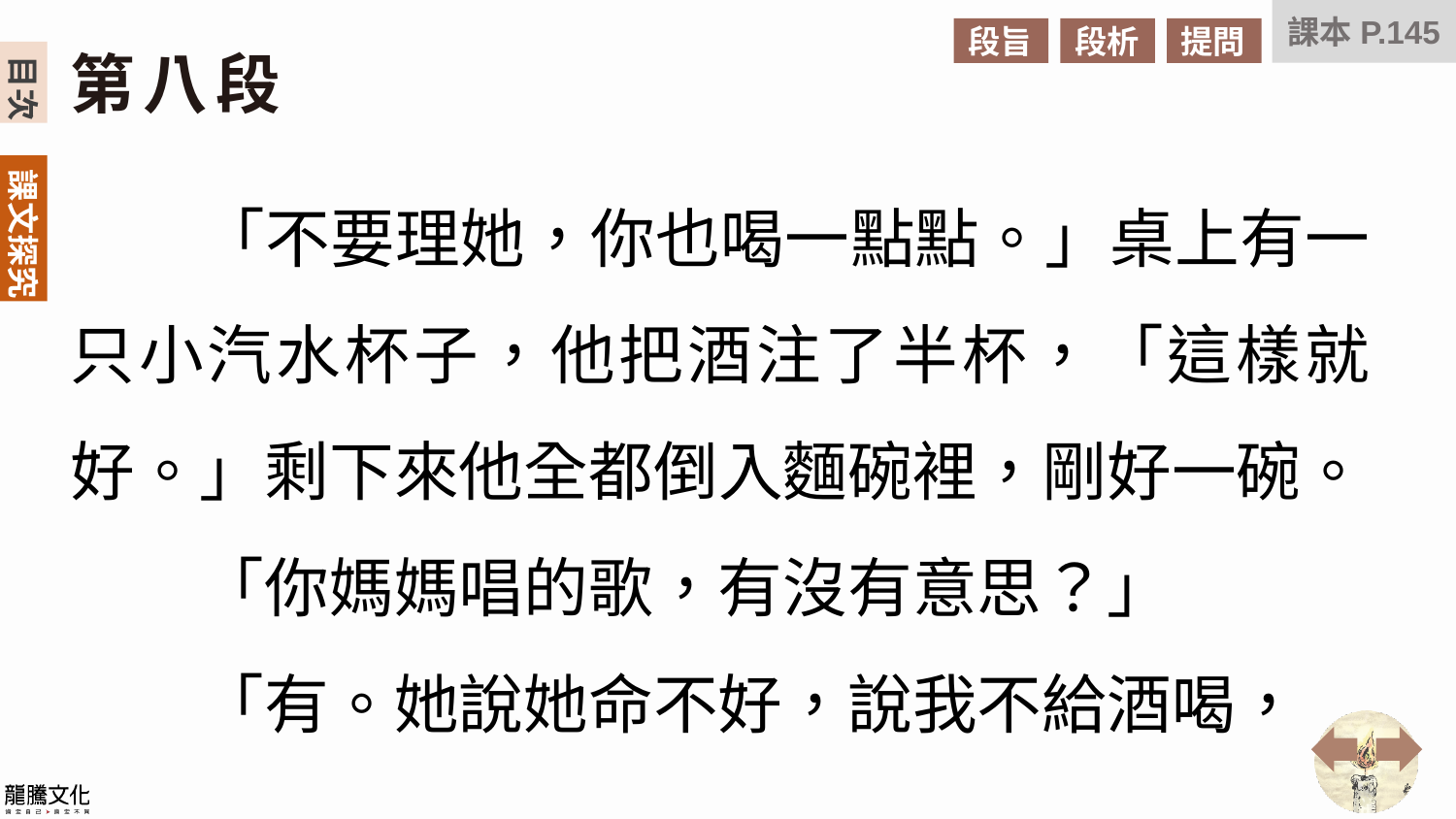

課本P.145
段旨
段析
提問
第八段
　　「不要理她，你也喝一點點。」桌上有一只小汽水杯子，他把酒注了半杯，「這樣就好。」剩下來他全都倒入麵碗裡，剛好一碗。
　　「你媽媽唱的歌，有沒有意思？」
　　「有。她說她命不好，說我不給酒喝，